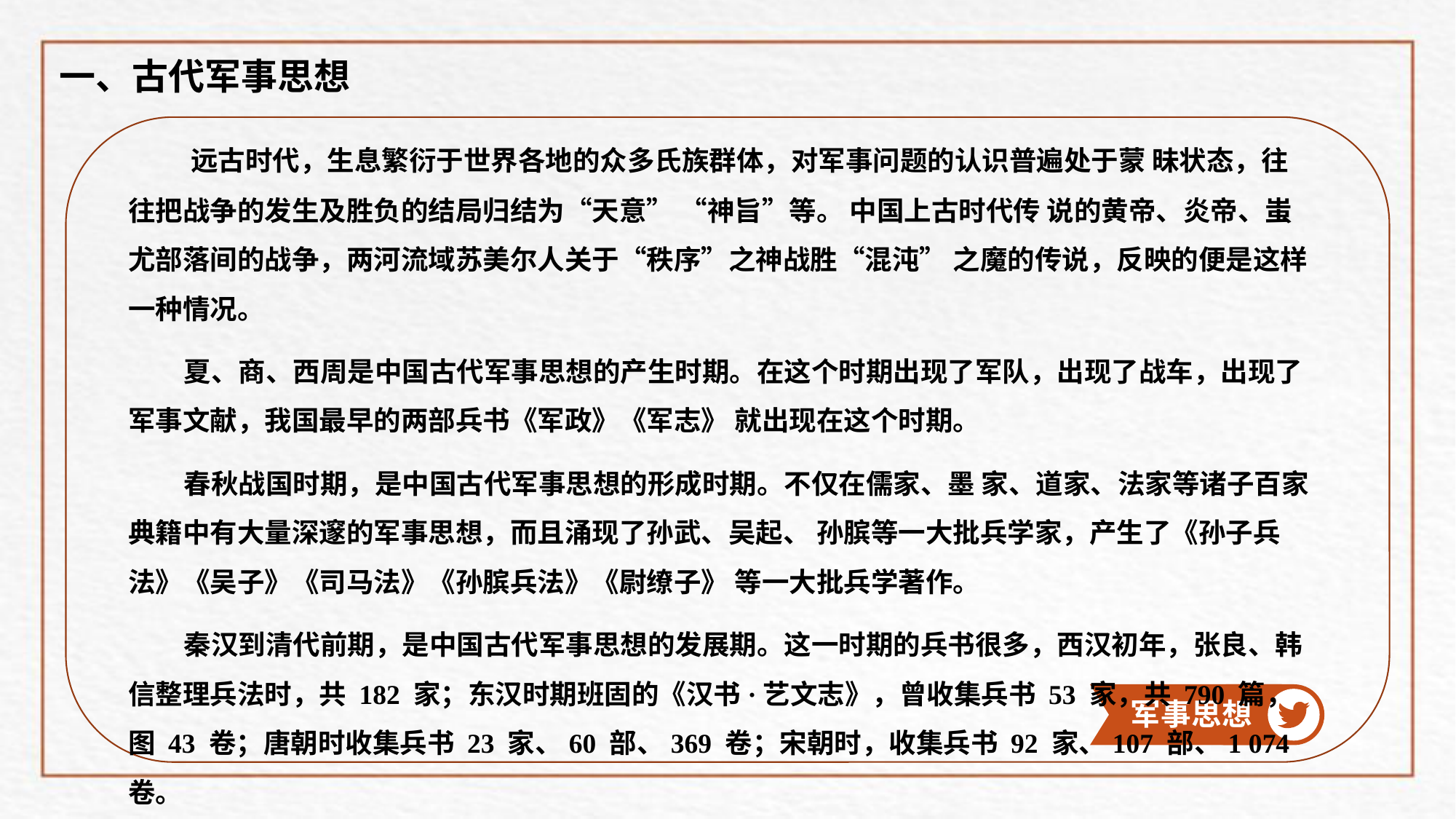

一、古代军事思想

        远古时代，生息繁衍于世界各地的众多氏族群体，对军事问题的认识普遍处于蒙 昧状态，往往把战争的发生及胜负的结局归结为“天意” “神旨”等。 中国上古时代传 说的黄帝、炎帝、蚩尤部落间的战争，两河流域苏美尔人关于“秩序”之神战胜“混沌” 之魔的传说，反映的便是这样一种情况。
        夏、商、西周是中国古代军事思想的产生时期。在这个时期出现了军队，出现了战车，出现了军事文献，我国最早的两部兵书《军政》《军志》 就出现在这个时期。
        春秋战国时期，是中国古代军事思想的形成时期。不仅在儒家、墨 家、道家、法家等诸子百家典籍中有大量深邃的军事思想，而且涌现了孙武、吴起、 孙膑等一大批兵学家，产生了《孙子兵法》《吴子》《司马法》《孙膑兵法》《尉缭子》 等一大批兵学著作。
        秦汉到清代前期，是中国古代军事思想的发展期。这一时期的兵书很多，西汉初年，张良、韩信整理兵法时，共 182 家；东汉时期班固的《汉书·艺文志》，曾收集兵书 53 家，共 790 篇，图 43 卷；唐朝时收集兵书 23 家、60 部、369 卷；宋朝时，收集兵书 92 家、107 部、1 074 卷。

军事思想